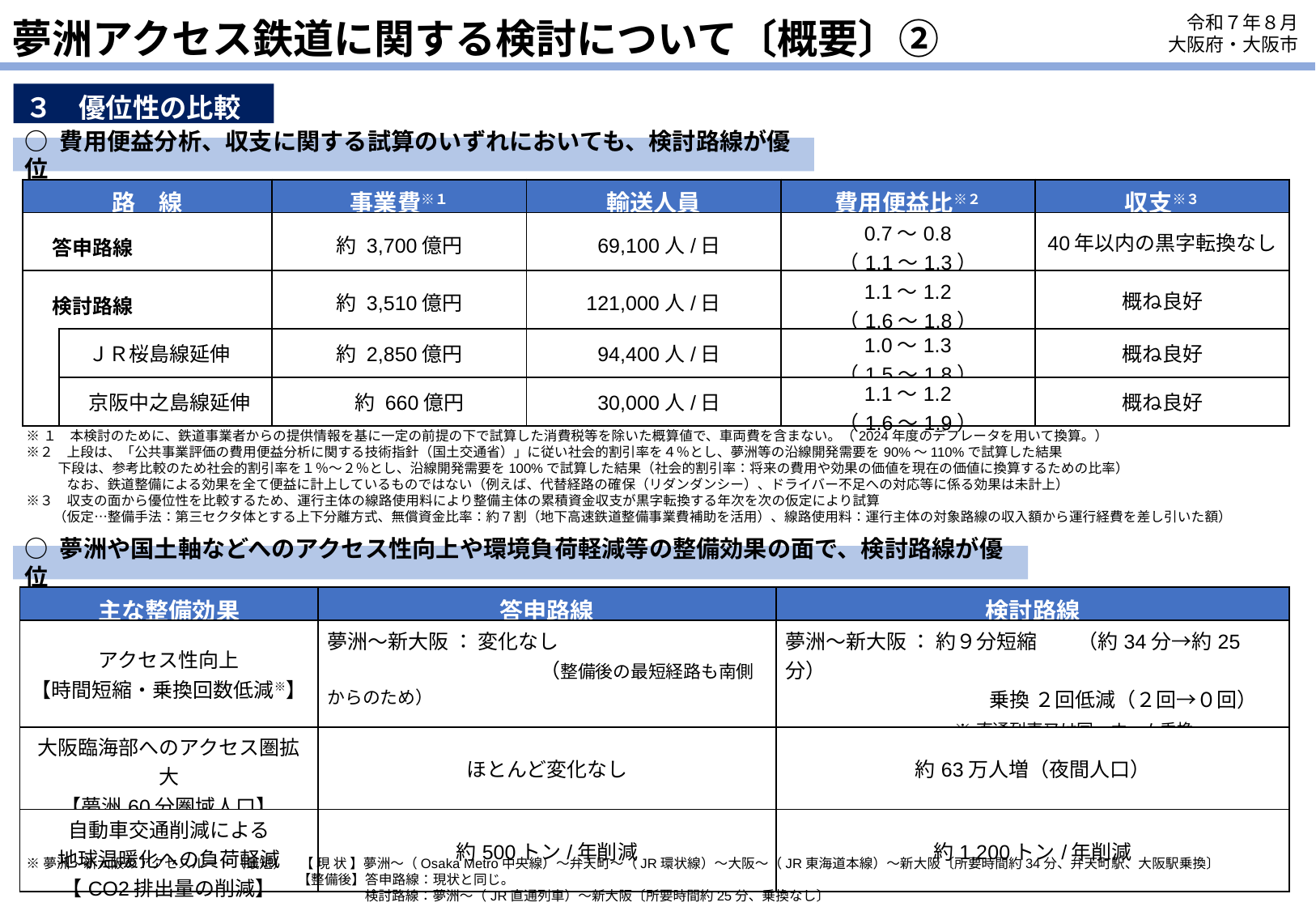

夢洲アクセス鉄道に関する検討について〔概要〕②
令和７年８月
大阪府・大阪市
３　優位性の比較
○ 費用便益分析、収支に関する試算のいずれにおいても、検討路線が優位
| 路　線 |  | 事業費※１ | 輸送人員 | 費用便益比※２ | 収支※３ |
| --- | --- | --- | --- | --- | --- |
| 答申路線 |  | 約 3,700億円 | 69,100人/日 | 0.7～0.8 （1.1～1.3） | 40年以内の黒字転換なし |
| 検討路線 |  | 約 3,510億円 | 121,000人/日 | 1.1～1.2 （1.6～1.8） | 概ね良好 |
|  | ＪＲ桜島線延伸 | 約 2,850億円 | 94,400人/日 | 1.0～1.3 （1.5～1.8） | 概ね良好 |
|  | 京阪中之島線延伸 | 約 660億円 | 30,000人/日 | 1.1～1.2 （1.6～1.9） | 概ね良好 |
※１　本検討のために、鉄道事業者からの提供情報を基に一定の前提の下で試算した消費税等を除いた概算値で、車両費を含まない。（2024年度のデフレータを用いて換算。）
※２　上段は、「公共事業評価の費用便益分析に関する技術指針（国土交通省）」に従い社会的割引率を４％とし、夢洲等の沿線開発需要を90%～110%で試算した結果
　      下段は、参考比較のため社会的割引率を１％～２％とし、沿線開発需要を100%で試算した結果（社会的割引率：将来の費用や効果の価値を現在の価値に換算するための比率）
　　　なお、鉄道整備による効果を全て便益に計上しているものではない（例えば、代替経路の確保（リダンダンシー）、ドライバー不足への対応等に係る効果は未計上）
※３　収支の面から優位性を比較するため、運行主体の線路使用料により整備主体の累積資金収支が黒字転換する年次を次の仮定により試算
　　（仮定…整備手法：第三セクタ体とする上下分離方式、無償資金比率：約７割（地下高速鉄道整備事業費補助を活用）、線路使用料：運行主体の対象路線の収入額から運行経費を差し引いた額）
○ 夢洲や国土軸などへのアクセス性向上や環境負荷軽減等の整備効果の面で、検討路線が優位
| 主な整備効果 | 答申路線 | 検討路線 |
| --- | --- | --- |
| アクセス性向上 【時間短縮・乗換回数低減※】 | 夢洲～新大阪 ： 変化なし 　　　　　　　　　　（整備後の最短経路も南側からのため） | 夢洲～新大阪 ： 約９分短縮　　（約34分→約25分） 　　　　　　　　　 乗換 ２回低減（２回→０回） ※直通列車又は同一ホーム乗換 |
| 大阪臨海部へのアクセス圏拡大 【夢洲60分圏域人口】 | ほとんど変化なし | 約63万人増（夜間人口） |
| 自動車交通削減による 地球温暖化への負荷軽減 【CO2排出量の削減】 | 約500トン/年削減 | 約1,200トン/年削減 |
※夢洲～新大阪のアクセスルート（最短）　【 現 状 】夢洲～（Osaka Metro中央線）～弁天町～（JR環状線）～大阪～（JR東海道本線）～新大阪〔所要時間約34分、弁天町駅、大阪駅乗換〕
　　　　　　　　　　　　　　　　　　　　【整備後】答申路線：現状と同じ。
　　　　　　　　　　　　　　　　　　　　　　　　　検討路線：夢洲～（JR直通列車）～新大阪〔所要時間約25分、乗換なし〕